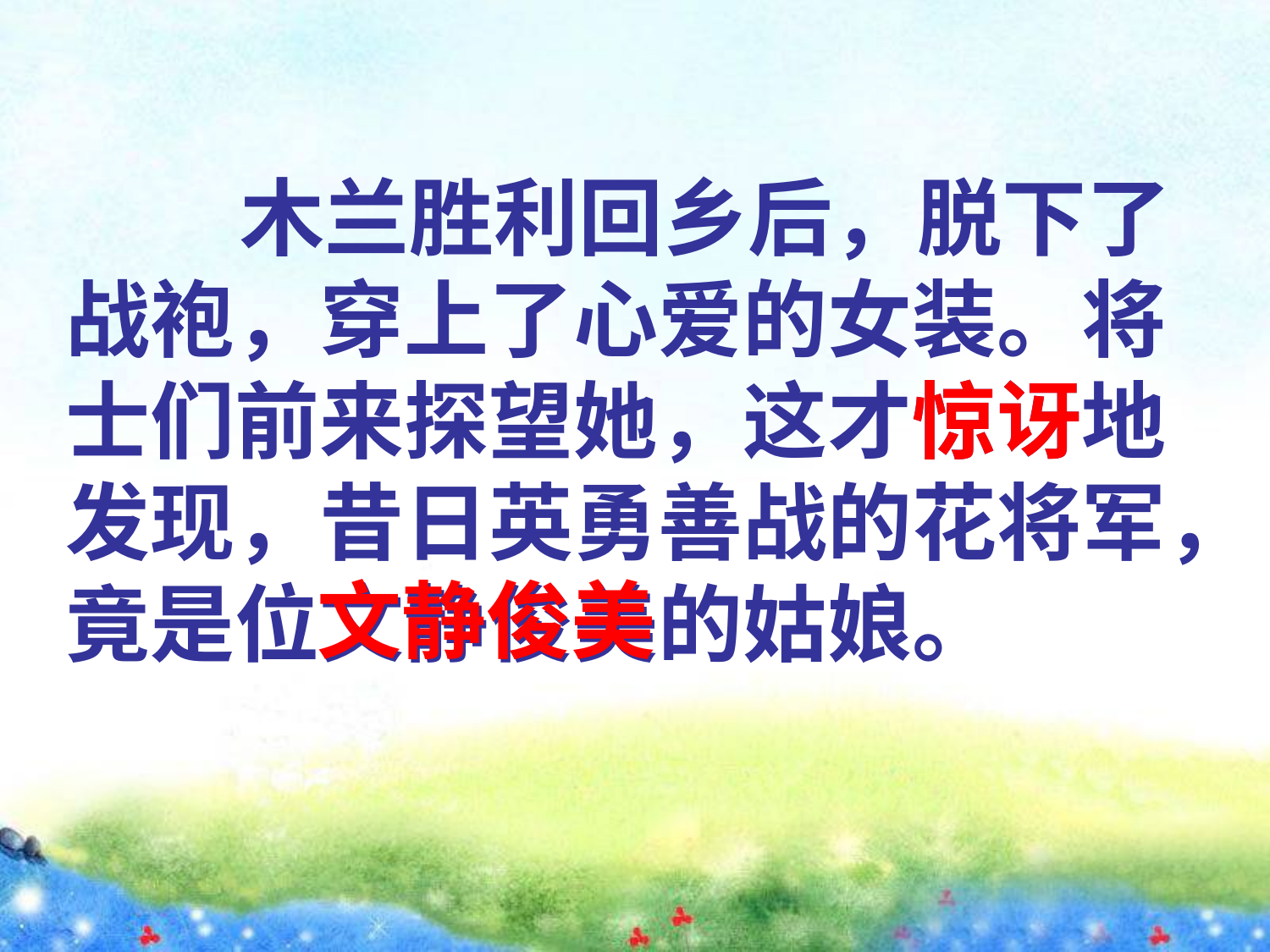

木兰胜利回乡后，脱下了
战袍，穿上了心爱的女装。将
士们前来探望她，这才惊讶地
发现，昔日英勇善战的花将军，
竟是位文静俊美的姑娘。
惊讶
文静俊美